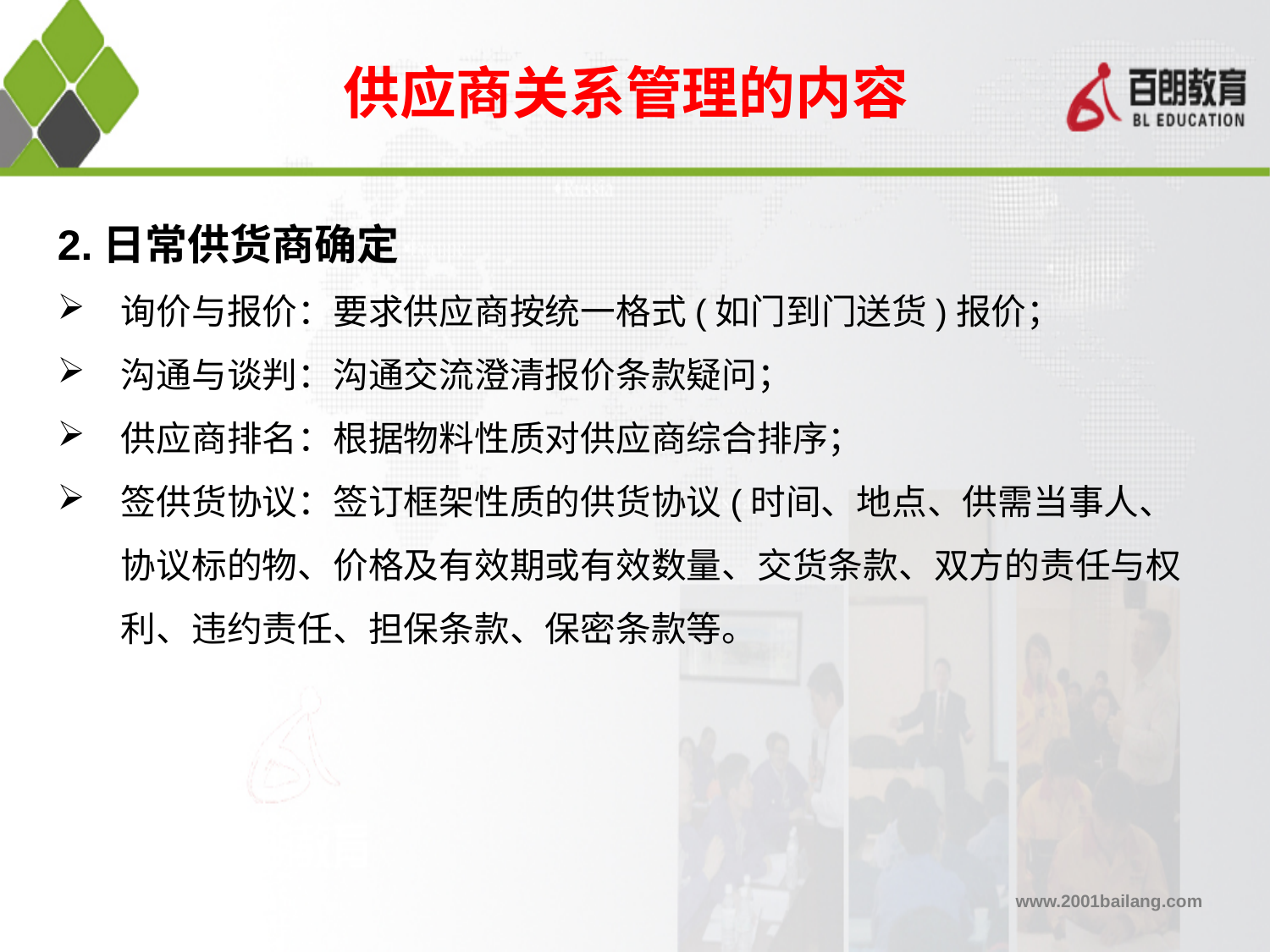

供应商关系管理的内容
2.日常供货商确定
询价与报价：要求供应商按统一格式(如门到门送货)报价；
沟通与谈判：沟通交流澄清报价条款疑问；
供应商排名：根据物料性质对供应商综合排序；
签供货协议：签订框架性质的供货协议(时间、地点、供需当事人、协议标的物、价格及有效期或有效数量、交货条款、双方的责任与权利、违约责任、担保条款、保密条款等。